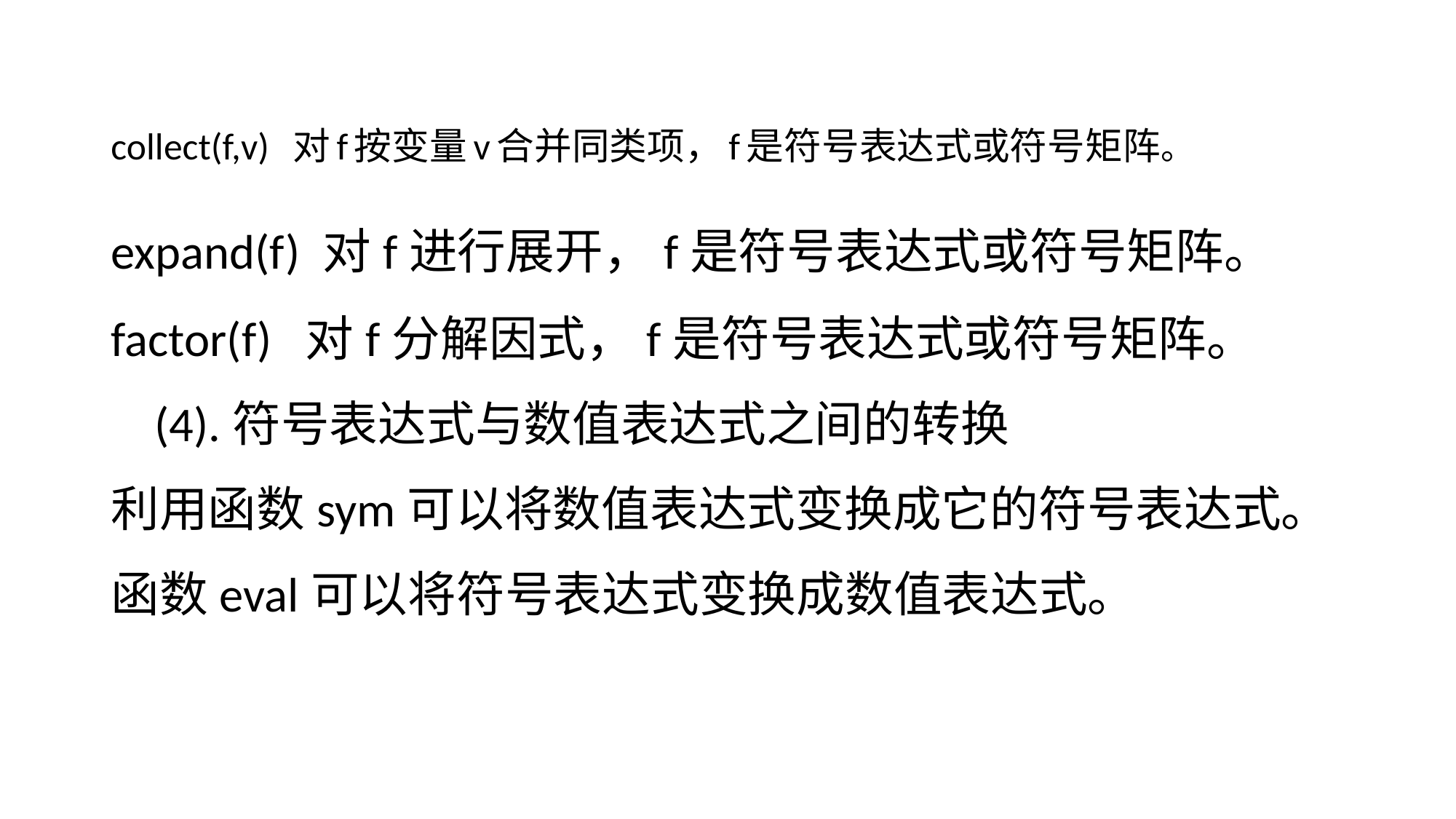

# collect(f,v)  对f按变量v合并同类项，f是符号表达式或符号矩阵。
expand(f) 对f进行展开，f是符号表达式或符号矩阵。
factor(f)  对f分解因式，f是符号表达式或符号矩阵。
    (4).符号表达式与数值表达式之间的转换
利用函数sym可以将数值表达式变换成它的符号表达式。
函数eval可以将符号表达式变换成数值表达式。